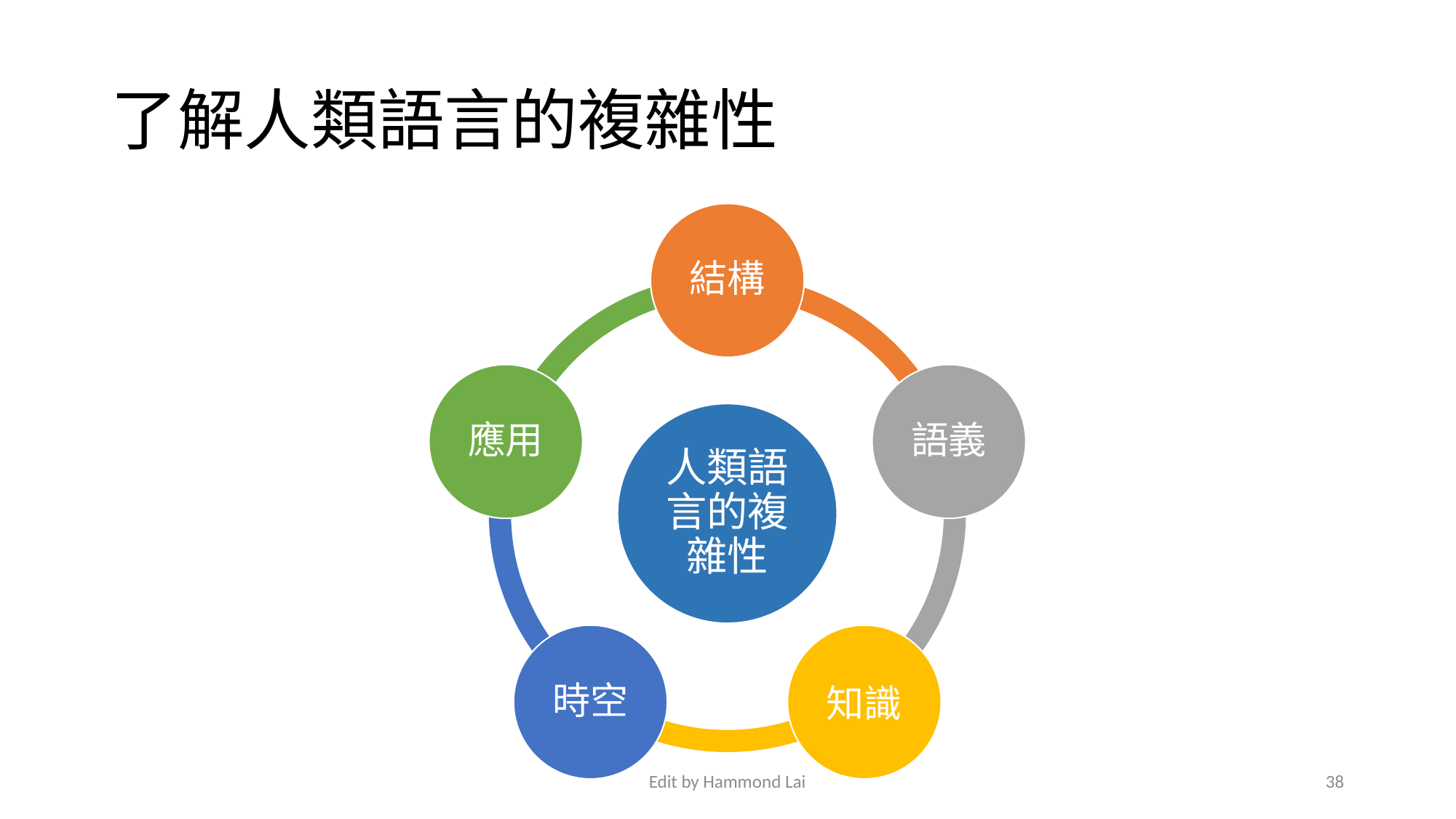

# 了解人類語言的複雜性
人類語言的複雜性
結構
語義
知識
時空
應用
Edit by Hammond Lai
38